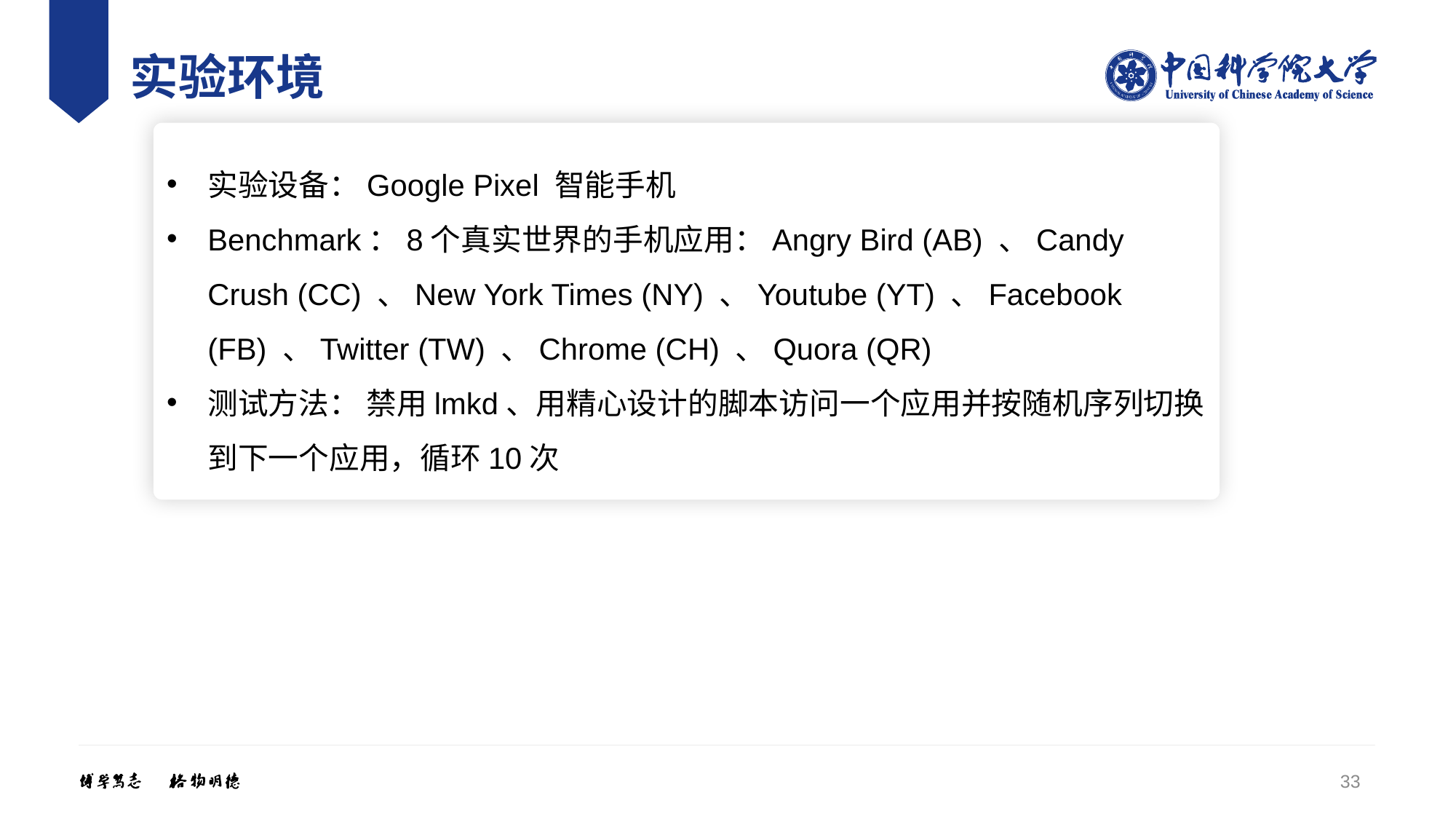

# 实验环境
实验设备：Google Pixel 智能手机
Benchmark：8个真实世界的手机应用：Angry Bird (AB) 、Candy Crush (CC) 、New York Times (NY) 、Youtube (YT) 、Facebook (FB) 、Twitter (TW) 、Chrome (CH) 、Quora (QR)
测试方法： 禁用lmkd、用精心设计的脚本访问一个应用并按随机序列切换到下一个应用，循环10次
33